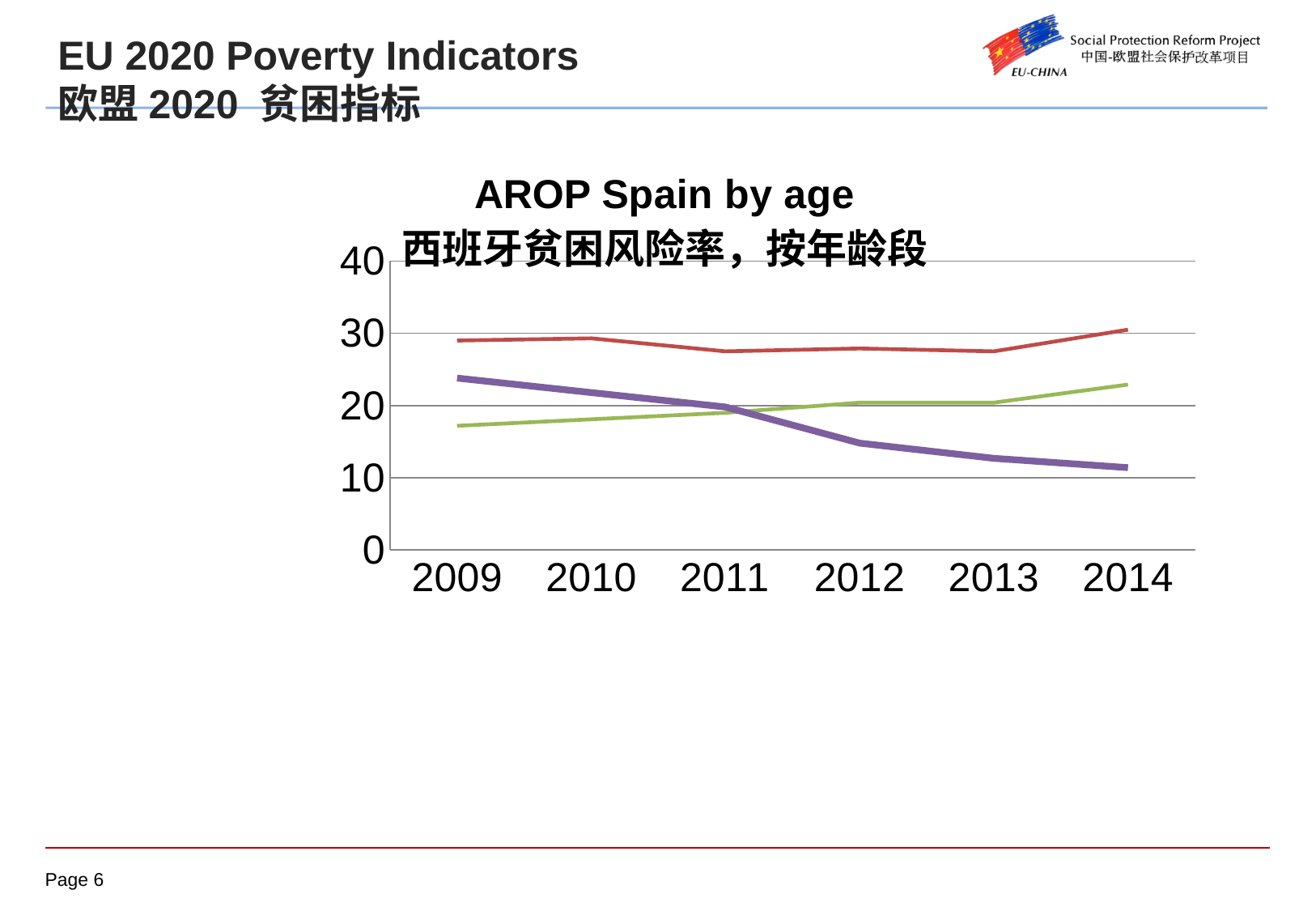

EU 2020 Poverty Indicators
欧盟2020 贫困指标

### Chart: AROP Spain by age
西班牙贫困风险率，按年龄段

| Category | Less than 18 | From 18 to 64 | 65 or over |
|---|---|---|---|
| 2009.0 | 29.0 | 17.2 | 23.8 |
| 2010.0 | 29.3 | 18.1 | 21.8 |
| 2011.0 | 27.5 | 19.0 | 19.8 |
| 2012.0 | 27.9 | 20.4 | 14.8 |
| 2013.0 | 27.5 | 20.4 | 12.7 |
| 2014.0 | 30.5 | 22.9 | 11.4 |